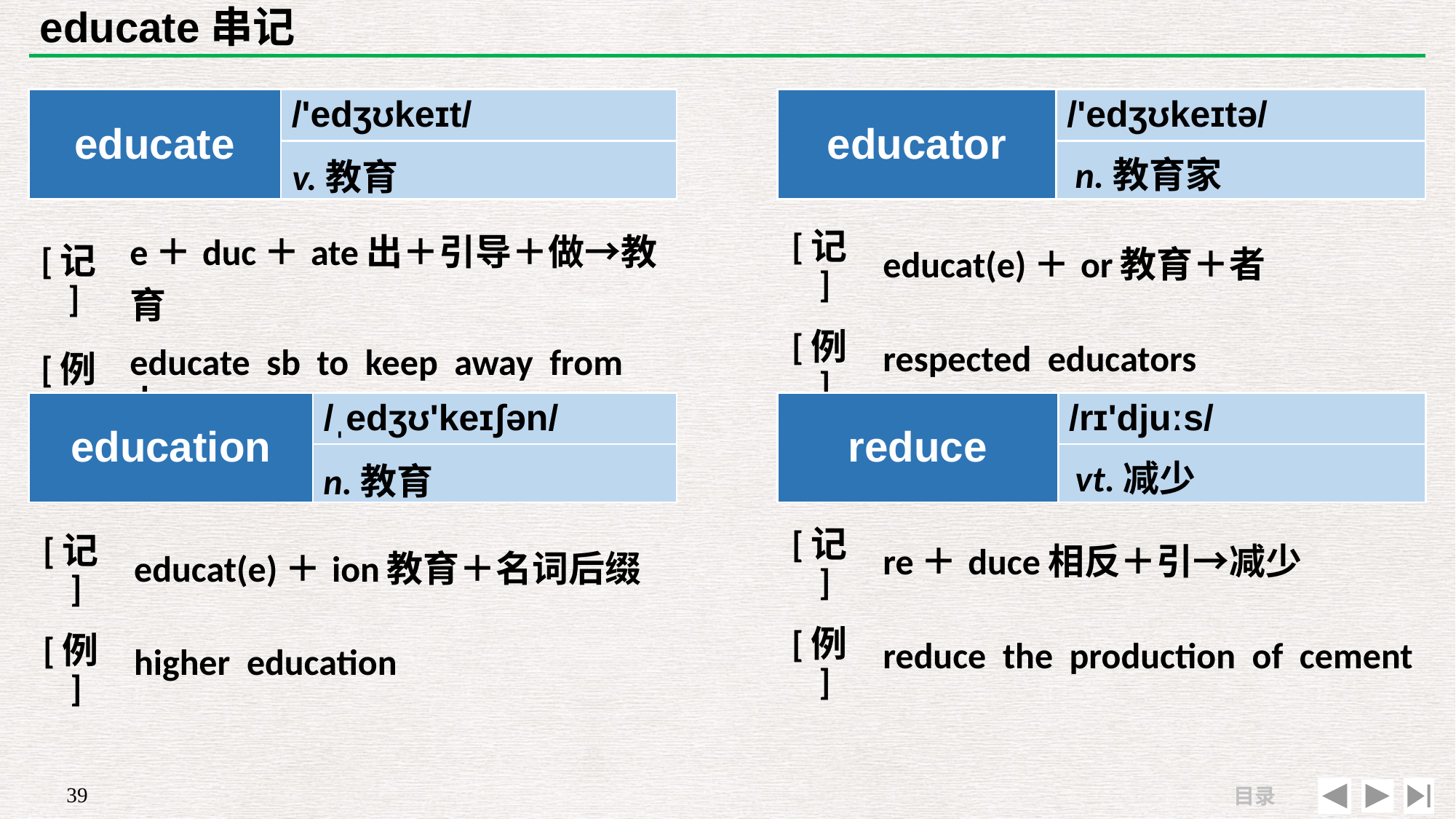

# educate串记

| educate | /'edʒʊkeɪt/ |
| --- | --- |
|  |  |
| educator | /'edʒʊkeɪtə/ |
| --- | --- |
|  |  |
n.教育家
v.教育
| [记] | educat(e)＋or教育＋者 |
| --- | --- |
| [例] | respected educators |
| [记] | e＋duc＋ate出＋引导＋做→教育 |
| --- | --- |
| [例] | educate sb to keep away from drugs |
| education | /ˌedʒʊ'keɪʃən/ |
| --- | --- |
|  |  |
| reduce | /rɪ'djuːs/ |
| --- | --- |
|  |  |
vt.减少
n.教育
| [记] | re＋duce相反＋引→减少 |
| --- | --- |
| [例] | reduce the production of cement |
| [记] | educat(e)＋ion教育＋名词后缀 |
| --- | --- |
| [例] | higher education |